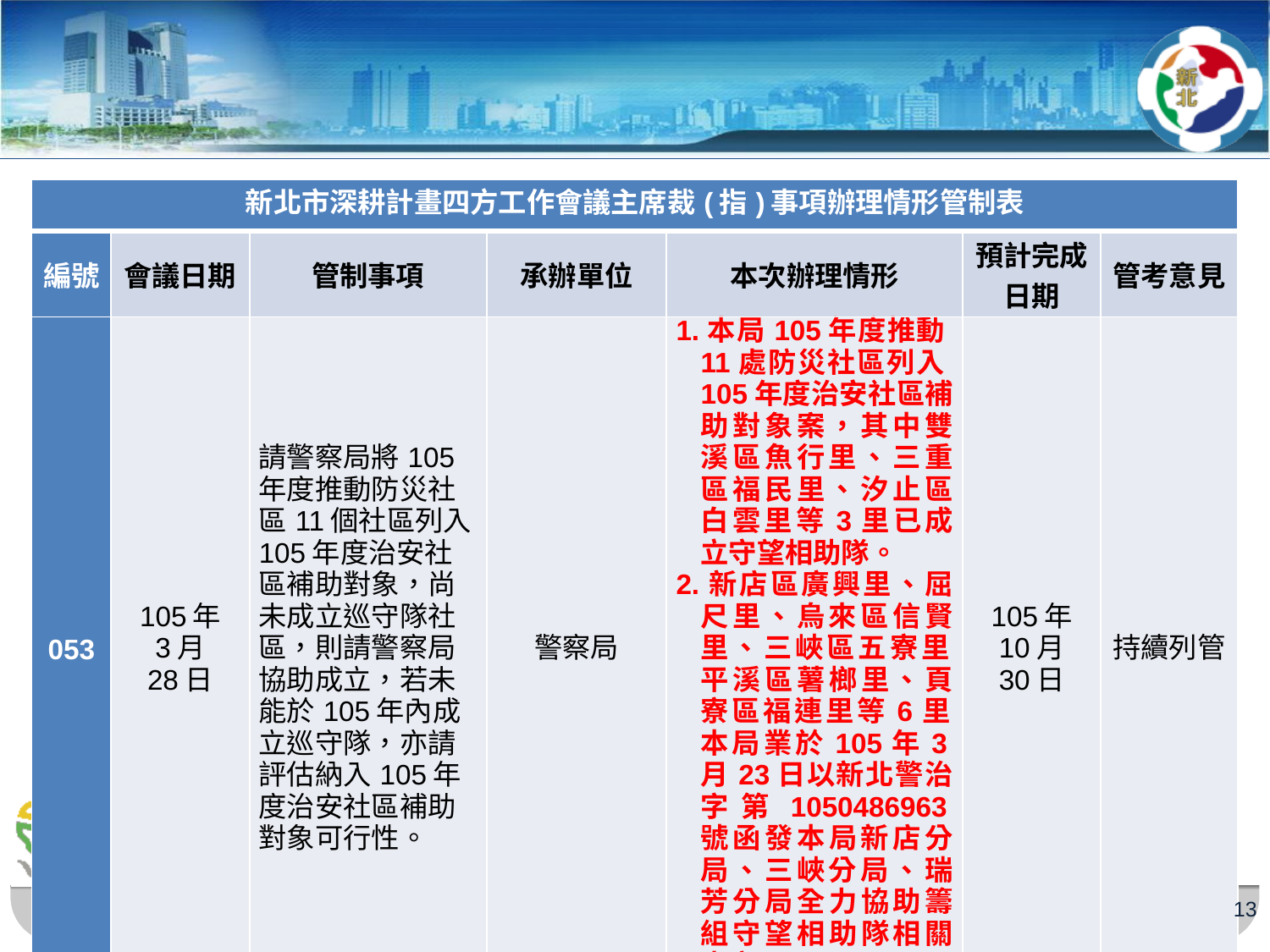

| 新北市深耕計畫四方工作會議主席裁(指)事項辦理情形管制表 |  |  |  |  |  |  |
| --- | --- | --- | --- | --- | --- | --- |
| 編號 | 會議日期 | 管制事項 | 承辦單位 | 本次辦理情形 | 預計完成日期 | 管考意見 |
| 053 | 105年 3月 28日 | 請警察局將105年度推動防災社區11個社區列入105年度治安社區補助對象，尚未成立巡守隊社區，則請警察局協助成立，若未能於105年內成立巡守隊，亦請評估納入105年度治安社區補助對象可行性。 | 警察局 | 1.本局105年度推動11處防災社區列入105年度治安社區補助對象案，其中雙溪區魚行里、三重區福民里、汐止區白雲里等3里已成立守望相助隊。 2.新店區廣興里、屈尺里、烏來區信賢里、三峽區五寮里、平溪區薯榔里、頁寮區福連里等6里，本局業於105年3月23日以新北警治字第1050486963號函發本局新店分局、三峽分局、瑞芳分局全力協助籌組守望相助隊相關事宜 | 105年 10月 30日 | 持續列管 |
13